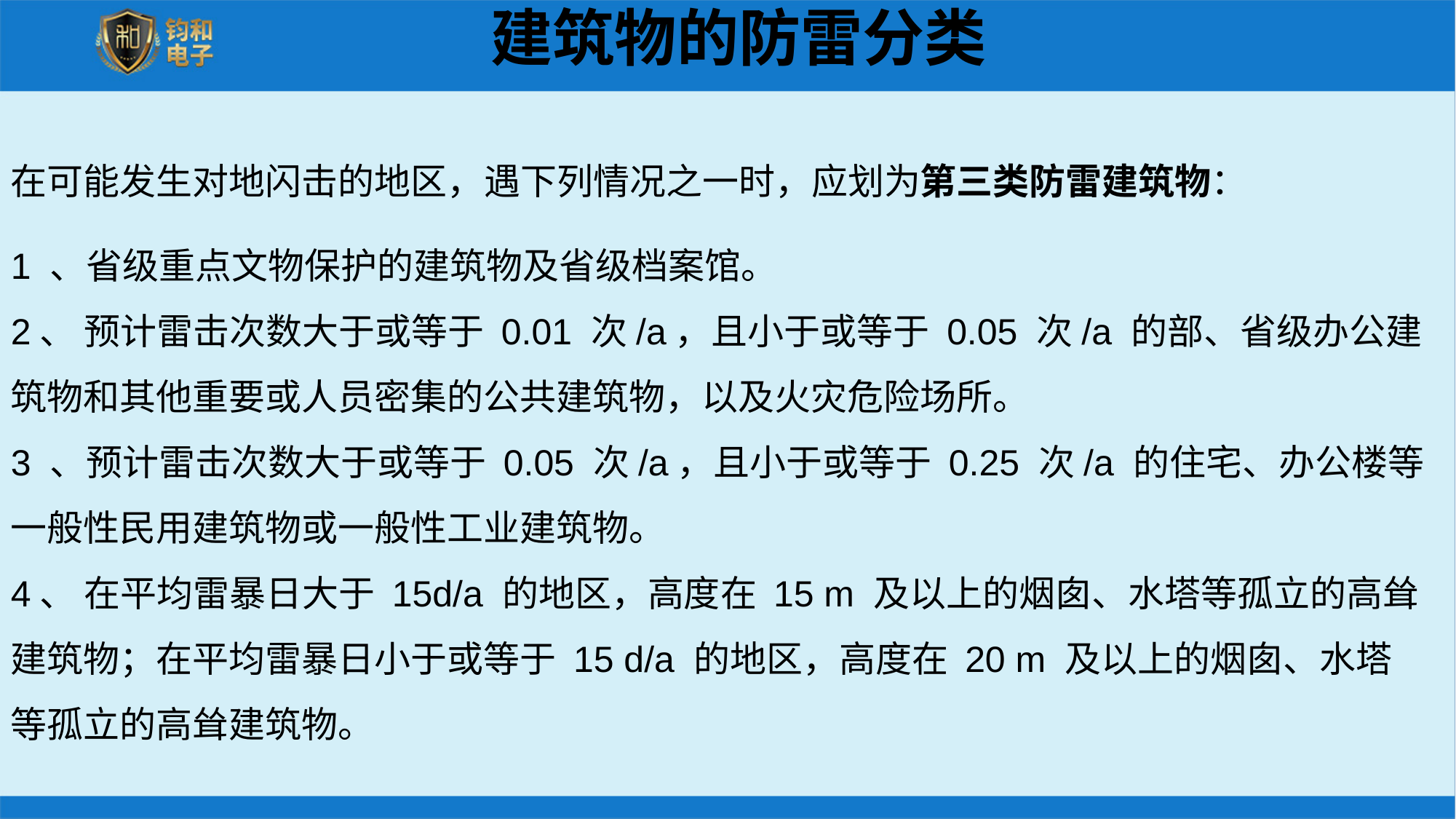

# 建筑物的防雷分类
在可能发生对地闪击的地区，遇下列情况之一时，应划为第三类防雷建筑物：
1 、省级重点文物保护的建筑物及省级档案馆。
2、 预计雷击次数大于或等于 0.01 次/a，且小于或等于 0.05 次/a 的部、省级办公建筑物和其他重要或人员密集的公共建筑物，以及火灾危险场所。
3 、预计雷击次数大于或等于 0.05 次/a，且小于或等于 0.25 次/a 的住宅、办公楼等一般性民用建筑物或一般性工业建筑物。
4、 在平均雷暴日大于 15d/a 的地区，高度在 15 m 及以上的烟囱、水塔等孤立的高耸建筑物；在平均雷暴日小于或等于 15 d/a 的地区，高度在 20 m 及以上的烟囱、水塔等孤立的高耸建筑物。